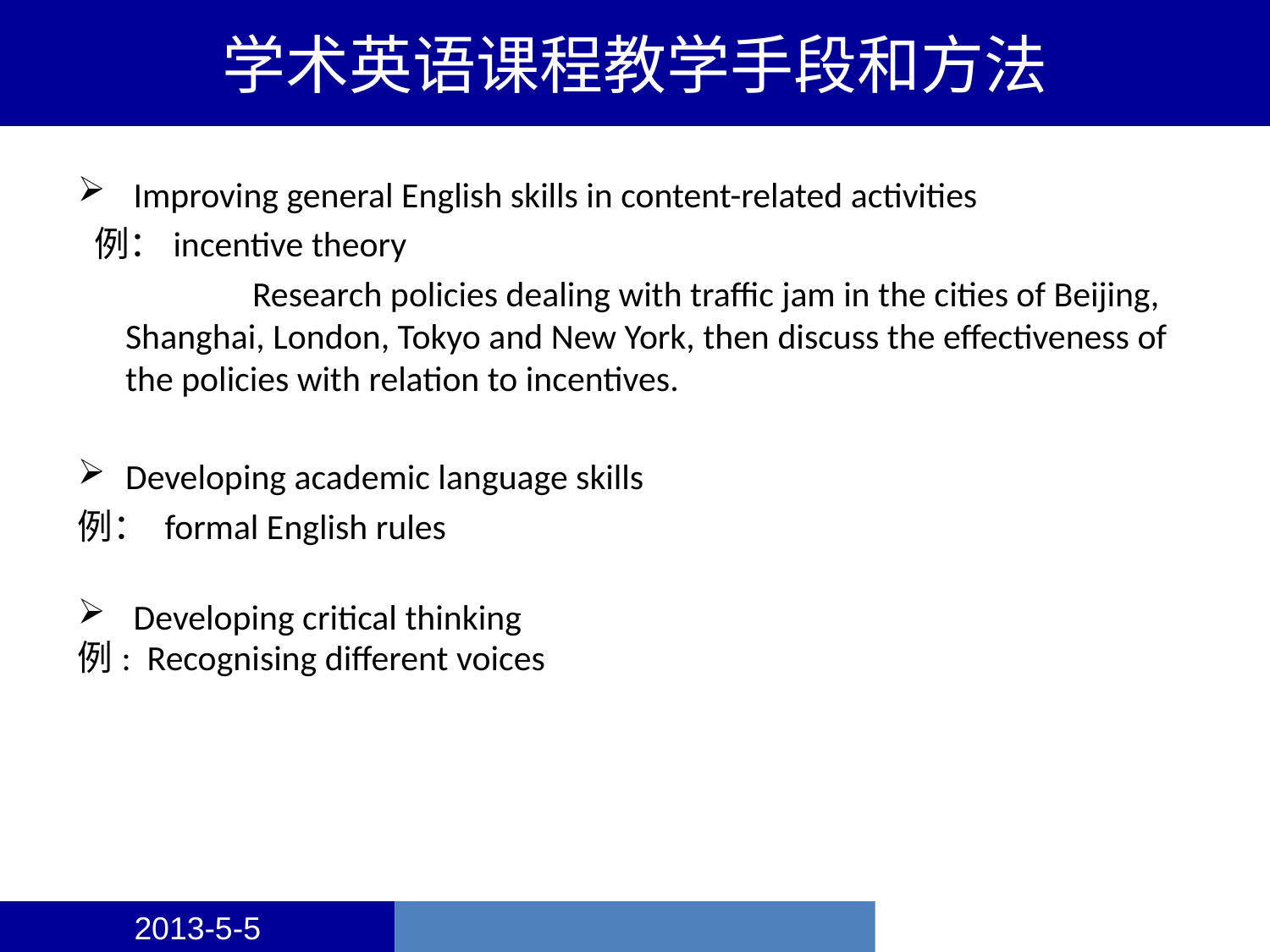

# 学术英语课程教学手段和方法
 Improving general English skills in content-related activities
 例：incentive theory
		Research policies dealing with traffic jam in the cities of Beijing, Shanghai, London, Tokyo and New York, then discuss the effectiveness of the policies with relation to incentives.

Developing academic language skills
例： formal English rules

 Developing critical thinking
例:  Recognising different voices

2013-5-5